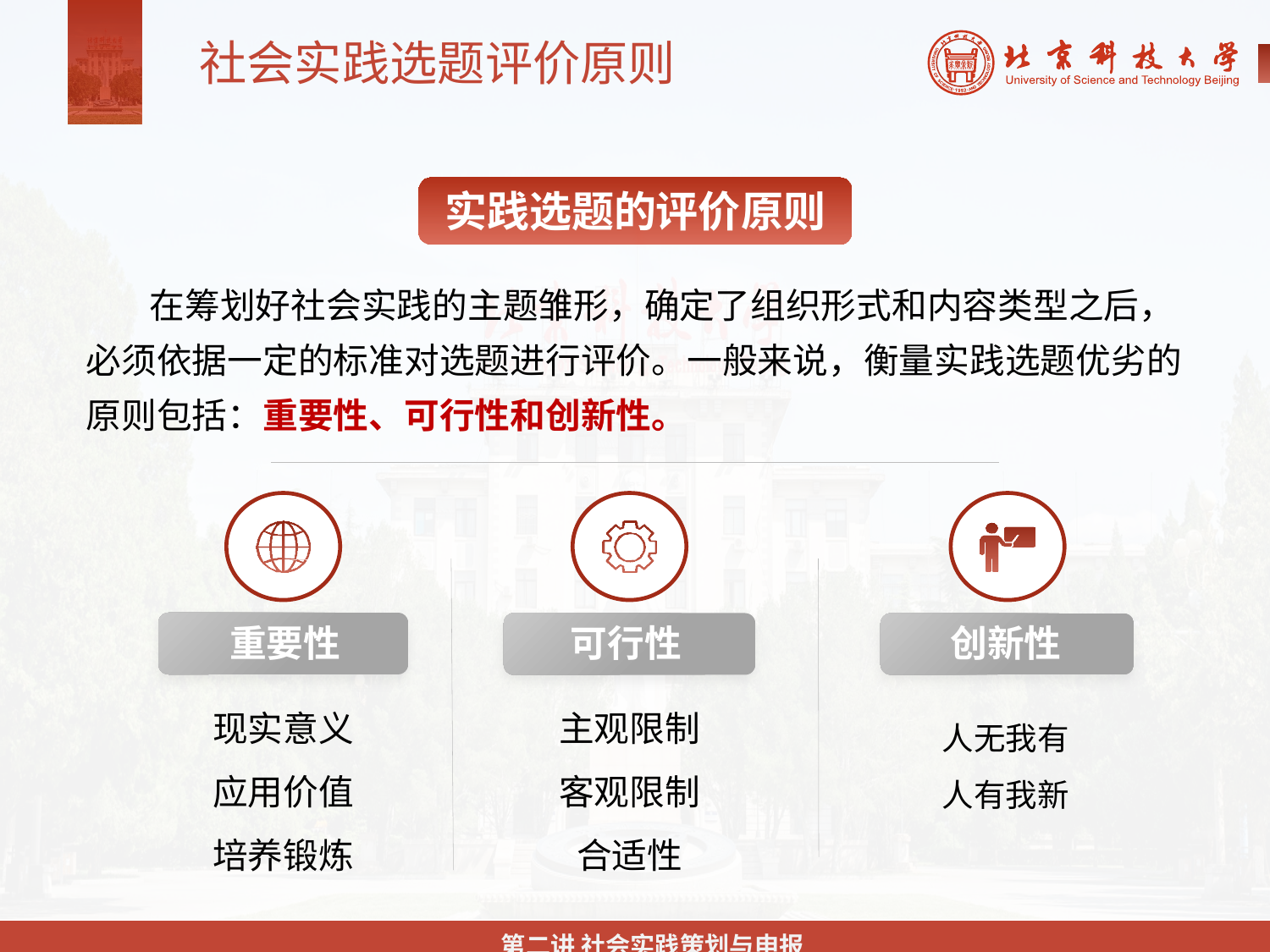

社会实践选题评价原则
实践选题的评价原则
在筹划好社会实践的主题雏形，确定了组织形式和内容类型之后，必须依据一定的标准对选题进行评价。一般来说，衡量实践选题优劣的原则包括：重要性、可行性和创新性。

重要性
可行性
创新性

主观限制
客观限制
合适性
现实意义
应用价值
培养锻炼
人无我有
人有我新